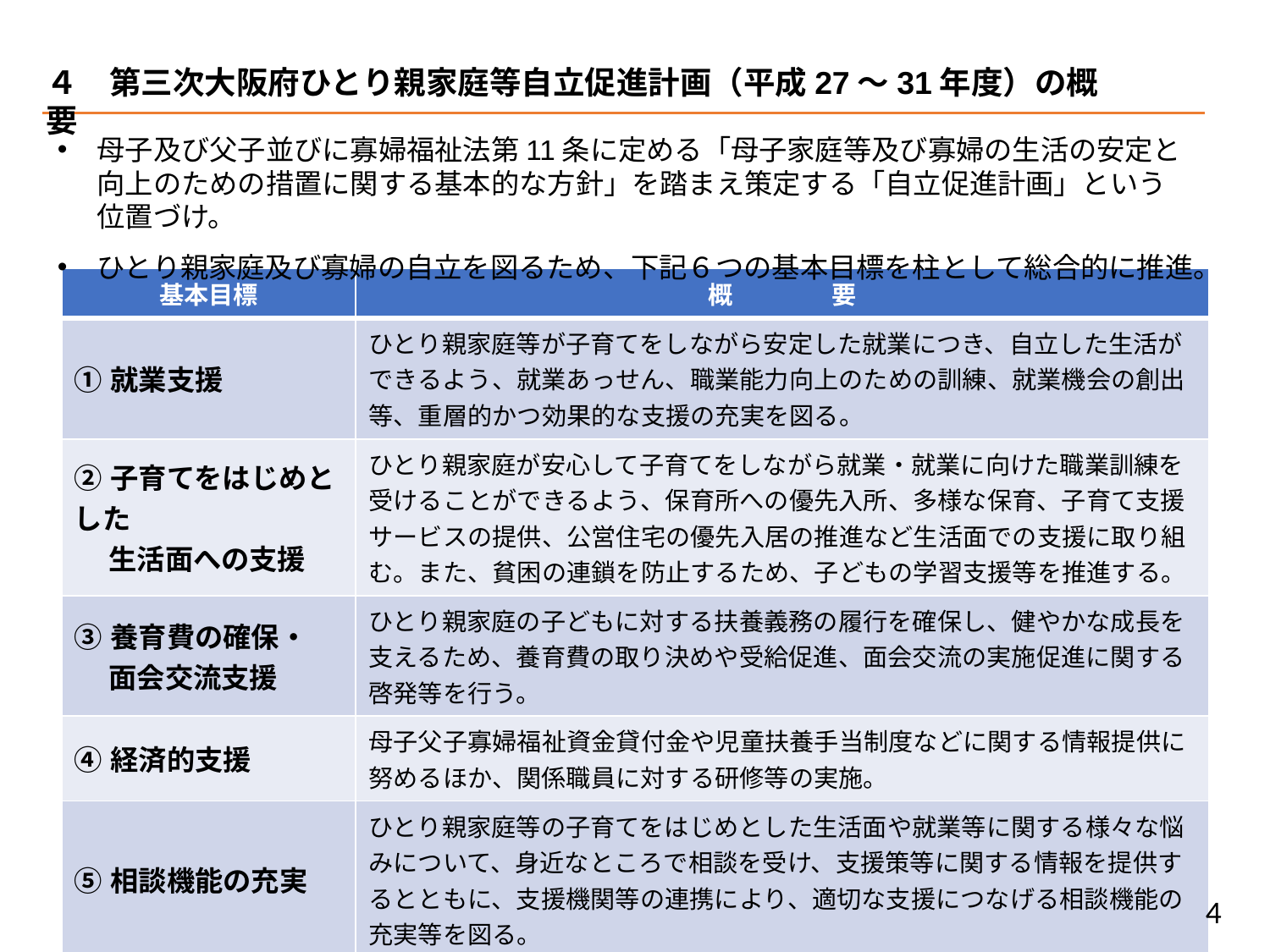

４　第三次大阪府ひとり親家庭等自立促進計画（平成27～31年度）の概要
母子及び父子並びに寡婦福祉法第11条に定める「母子家庭等及び寡婦の生活の安定と向上のための措置に関する基本的な方針」を踏まえ策定する「自立促進計画」という位置づけ。

ひとり親家庭及び寡婦の自立を図るため、下記６つの基本目標を柱として総合的に推進。
| 基本目標 | 概　　　　要 |
| --- | --- |
| ①就業支援 | ひとり親家庭等が子育てをしながら安定した就業につき、自立した生活ができるよう、就業あっせん、職業能力向上のための訓練、就業機会の創出等、重層的かつ効果的な支援の充実を図る。 |
| ②子育てをはじめとした 　 生活面への支援 | ひとり親家庭が安心して子育てをしながら就業・就業に向けた職業訓練を受けることができるよう、保育所への優先入所、多様な保育、子育て支援サービスの提供、公営住宅の優先入居の推進など生活面での支援に取り組む。また、貧困の連鎖を防止するため、子どもの学習支援等を推進する。 |
| ③養育費の確保・ 　 面会交流支援 | ひとり親家庭の子どもに対する扶養義務の履行を確保し、健やかな成長を支えるため、養育費の取り決めや受給促進、面会交流の実施促進に関する啓発等を行う。 |
| ④経済的支援 | 母子父子寡婦福祉資金貸付金や児童扶養手当制度などに関する情報提供に努めるほか、関係職員に対する研修等の実施。 |
| ⑤相談機能の充実 | ひとり親家庭等の子育てをはじめとした生活面や就業等に関する様々な悩みについて、身近なところで相談を受け、支援策等に関する情報を提供するとともに、支援機関等の連携により、適切な支援につなげる相談機能の充実等を図る。 |
| ⑥人権尊重の 　 社会づくり | ひとり親家庭等が個人として尊重され、自己実現を図ることができる社会を築くため総合的な施策推進に努めるとともに、不当な差別や偏見により人権侵害されることのないよう人権啓発の取組を進める。 |
4